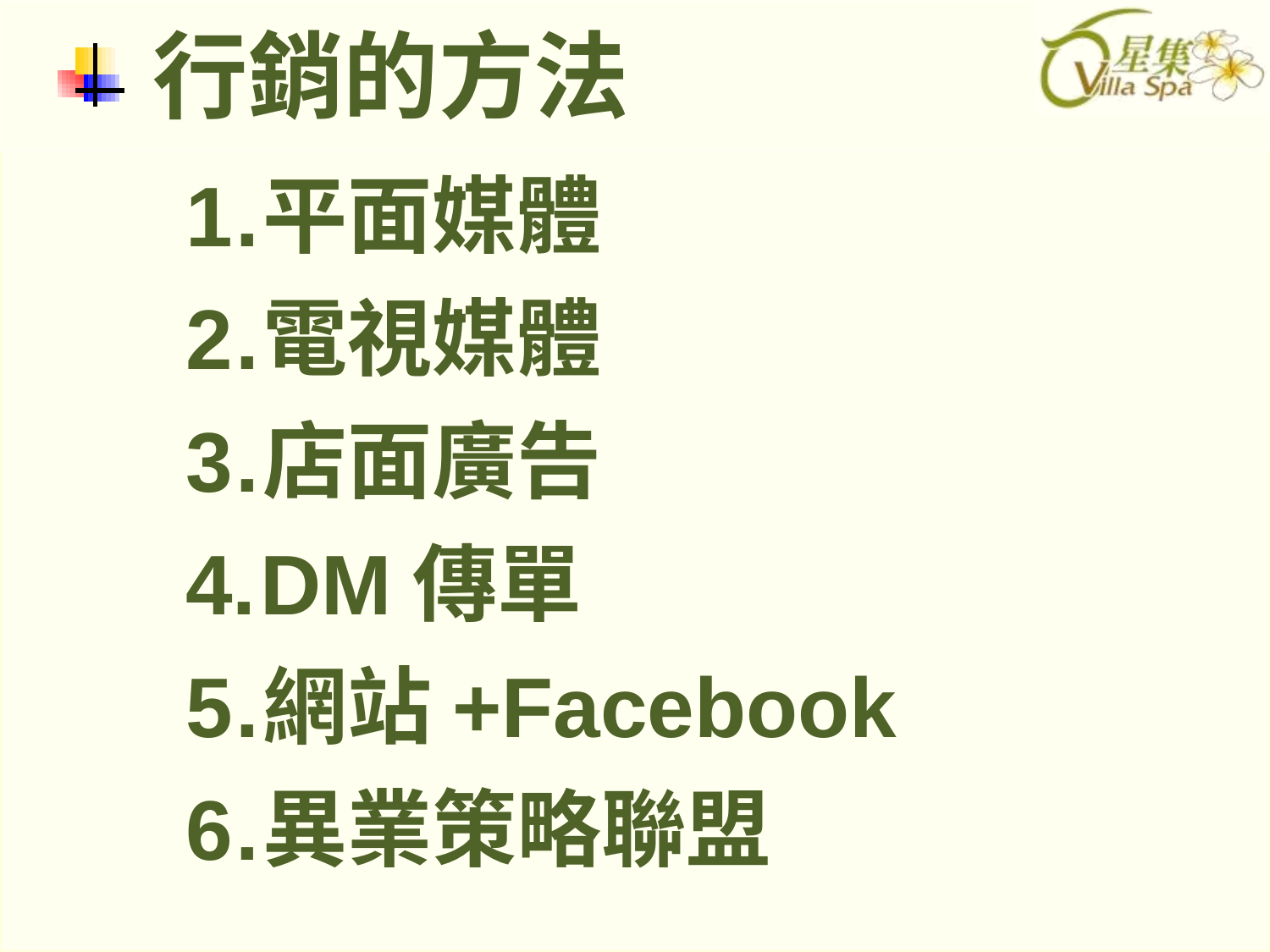

# 行銷的方法
平面媒體
電視媒體
店面廣告
DM傳單
網站+Facebook
異業策略聯盟